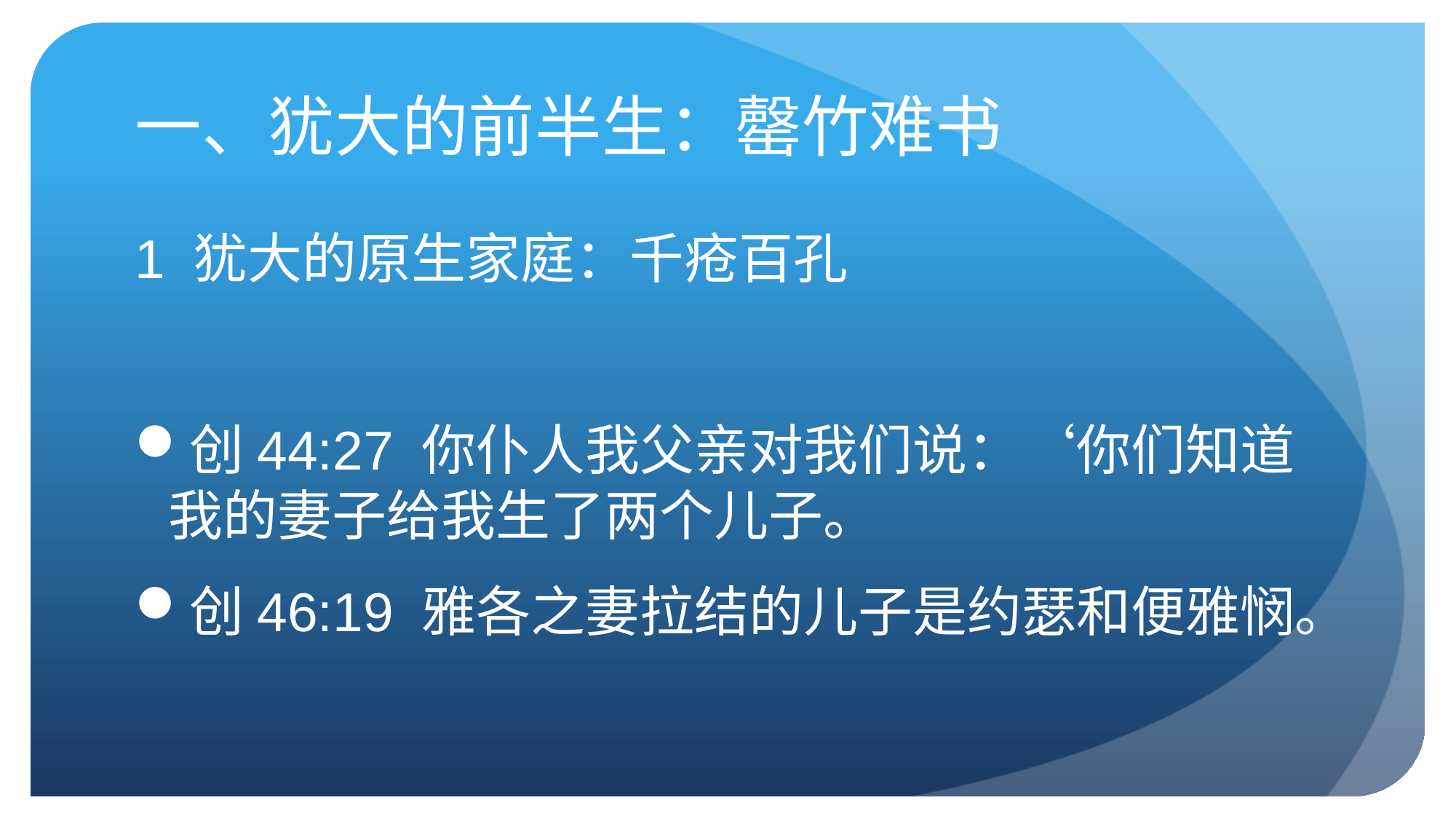

# 一、犹大的前半生：罄竹难书
1 犹大的原生家庭：千疮百孔

创44:27 你仆人我父亲对我们说：‘你们知道我的妻子给我生了两个儿子。
创46:19 雅各之妻拉结的儿子是约瑟和便雅悯。